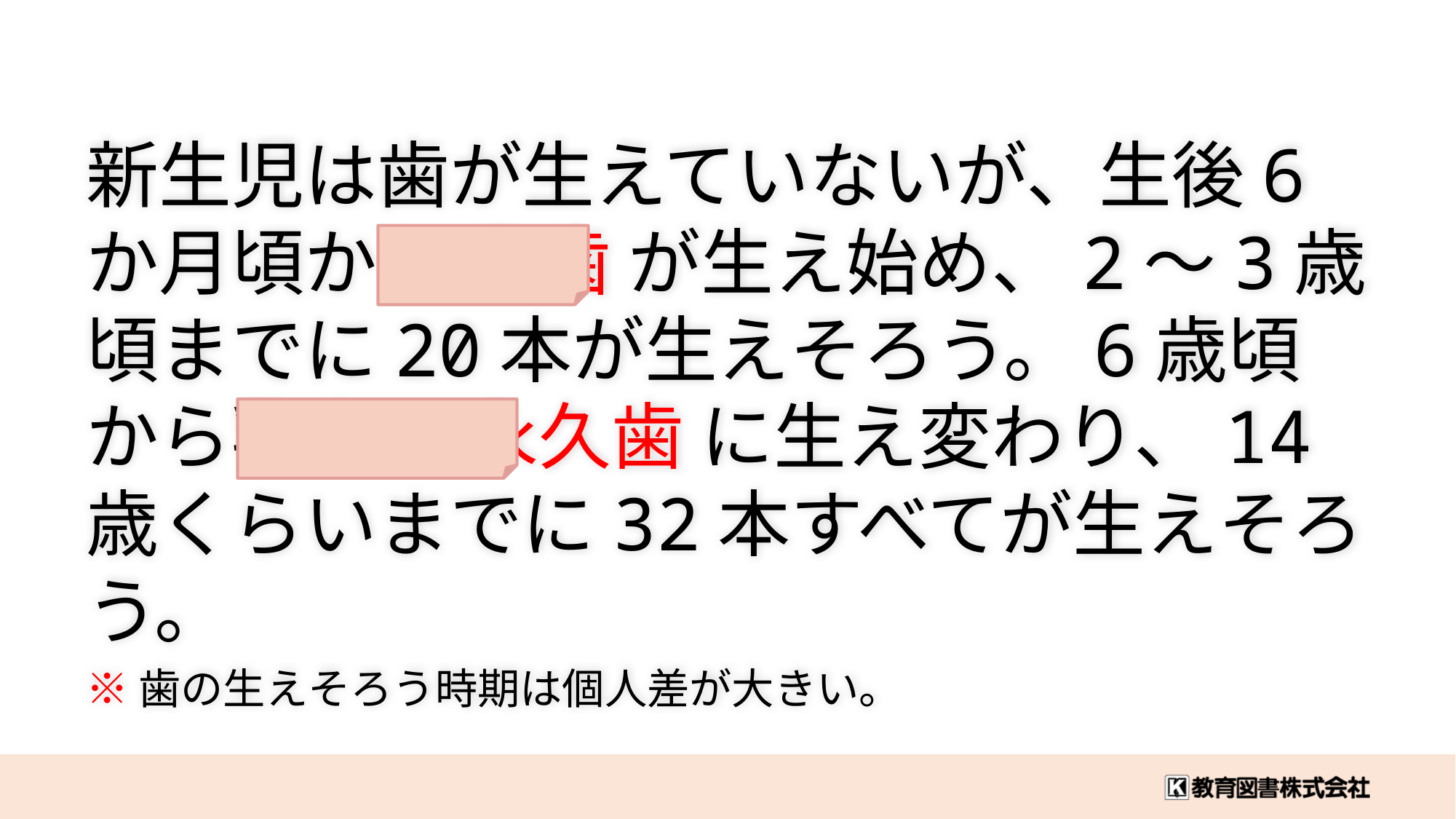

新生児は歯が生えていないが、生後6か月頃から 乳歯 が生え始め、2～3歳頃までに20本が生えそろう。6歳頃から乳歯は 永久歯 に生え変わり、14歳くらいまでに32本すべてが生えそろう。
※歯の生えそろう時期は個人差が大きい。